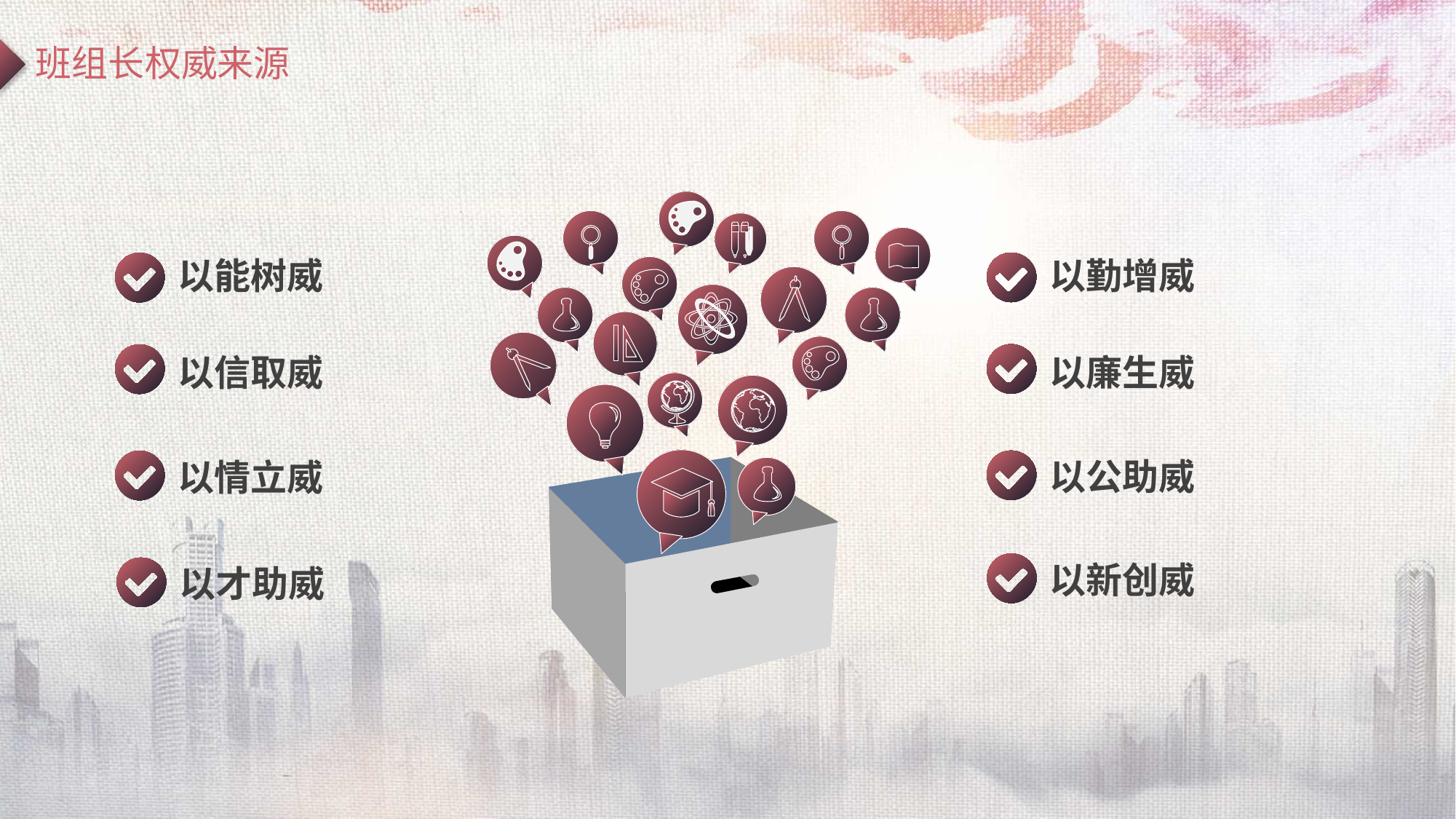

班组长权威来源

以勤增威
以能树威

以廉生威
以信取威

以公助威
以情立威

以新创威
以才助威